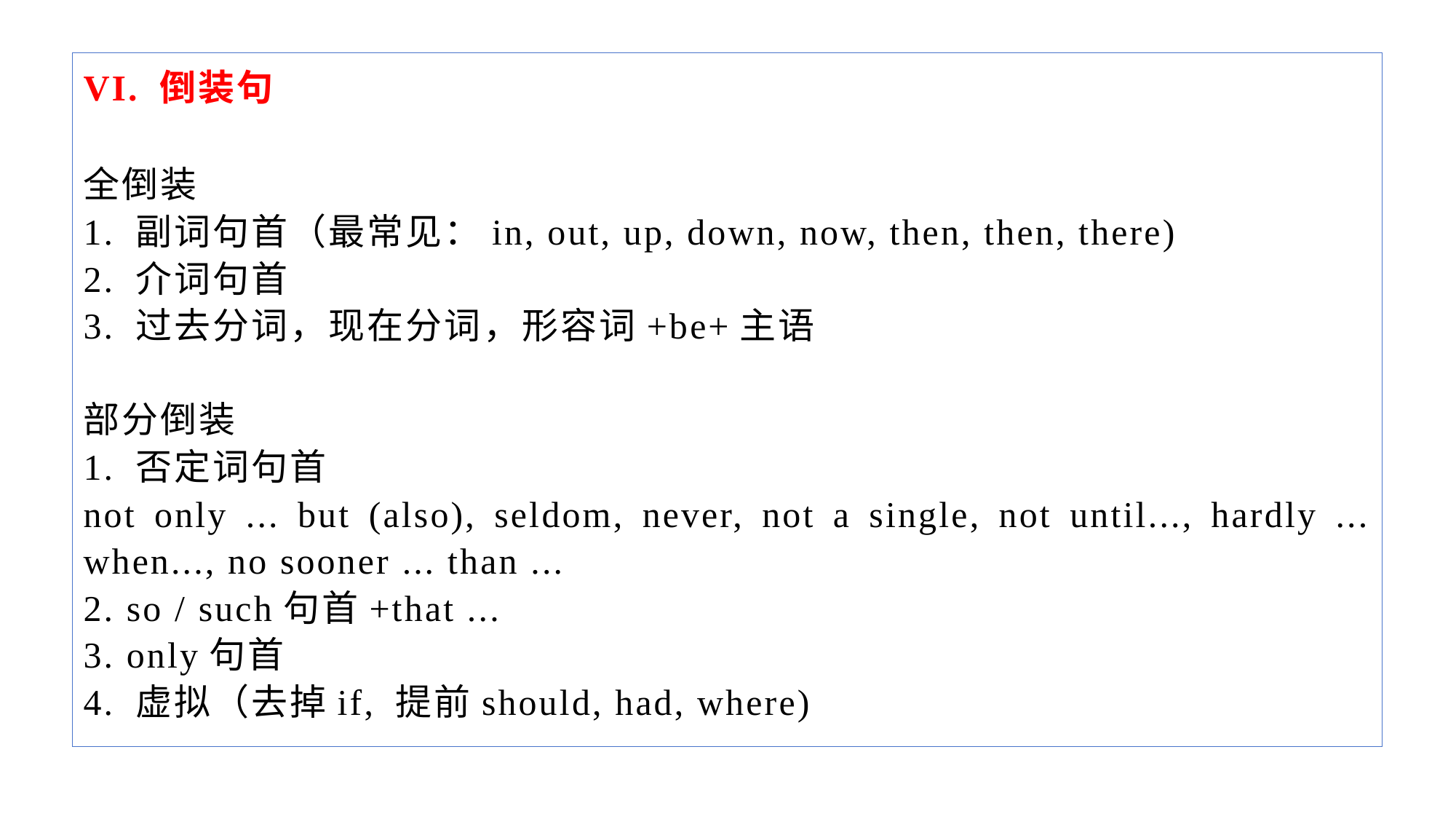

VI. 倒装句

全倒装
1. 副词句首（最常见：in, out, up, down, now, then, then, there)
2. 介词句首
3. 过去分词，现在分词，形容词+be+主语

部分倒装
1. 否定词句首
not only ... but (also), seldom, never, not a single, not until..., hardly ... when..., no sooner ... than ...
2. so / such句首+that ...
3. only句首
4. 虚拟（去掉if, 提前should, had, where)